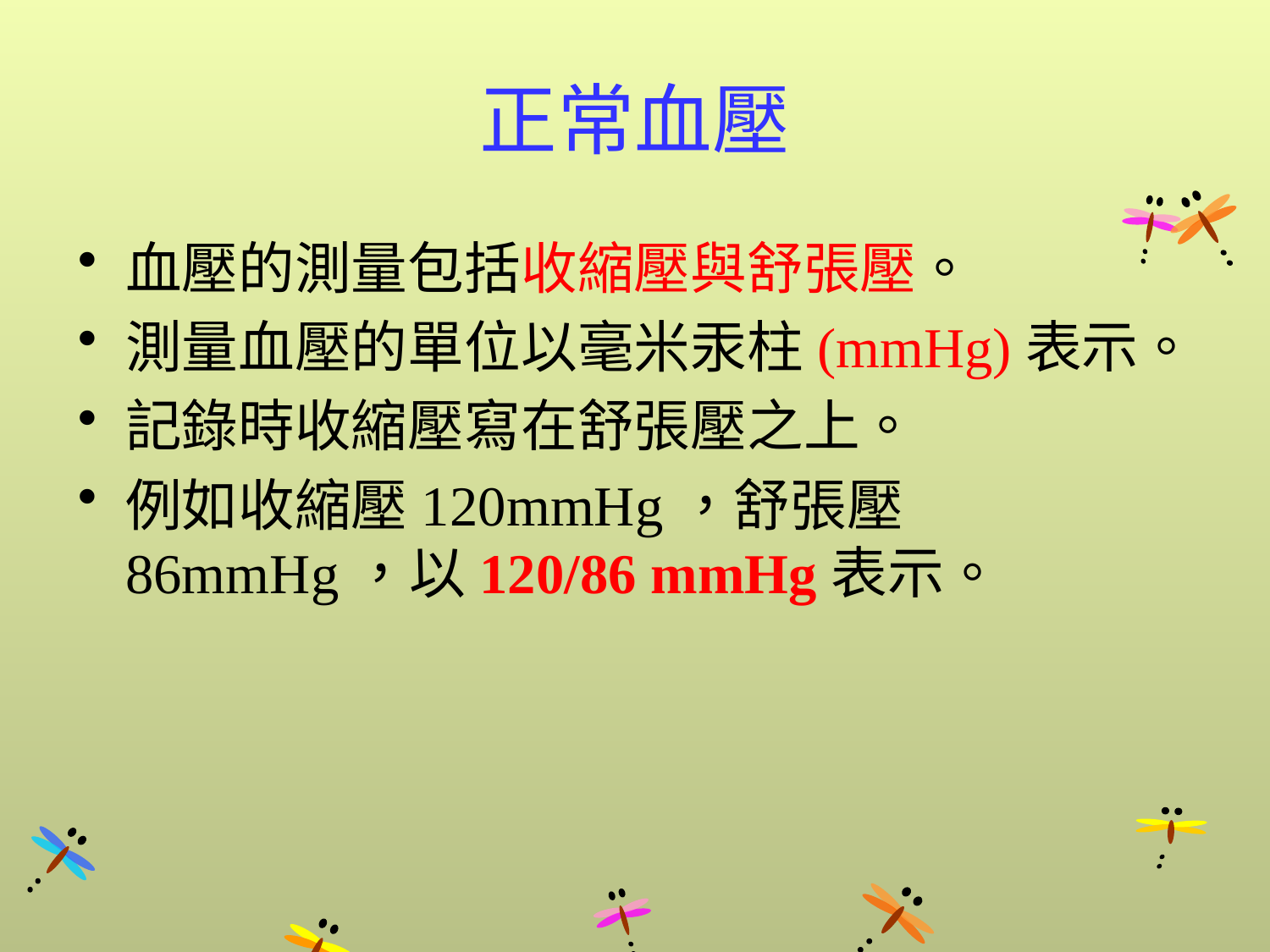

# 正常血壓
血壓的測量包括收縮壓與舒張壓。
測量血壓的單位以毫米汞柱(mmHg)表示。
記錄時收縮壓寫在舒張壓之上。
例如收縮壓120mmHg，舒張壓86mmHg，以120/86 mmHg表示。